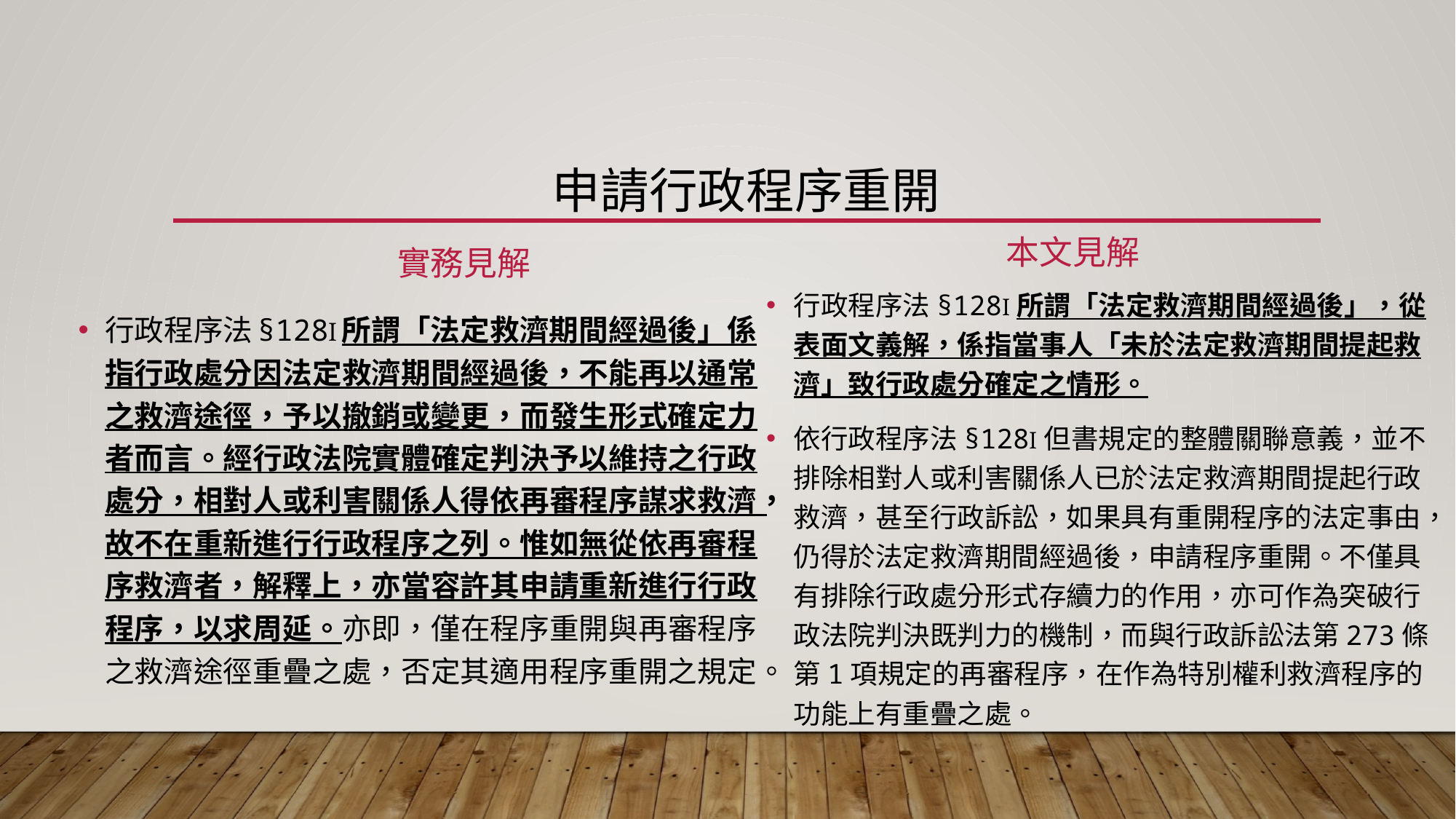

# 申請行政程序重開
本文見解
實務見解
行政程序法§128Ⅰ所謂「法定救濟期間經過後」，從表面文義解，係指當事人「未於法定救濟期間提起救濟」致行政處分確定之情形。
依行政程序法§128Ⅰ但書規定的整體關聯意義，並不排除相對人或利害關係人已於法定救濟期間提起行政救濟，甚至行政訴訟，如果具有重開程序的法定事由，仍得於法定救濟期間經過後，申請程序重開。不僅具有排除行政處分形式存續力的作用，亦可作為突破行政法院判決既判力的機制，而與行政訴訟法第273條第1項規定的再審程序，在作為特別權利救濟程序的功能上有重疊之處。
行政程序法§128Ⅰ所謂「法定救濟期間經過後」係指行政處分因法定救濟期間經過後，不能再以通常之救濟途徑，予以撤銷或變更，而發生形式確定力者而言。經行政法院實體確定判決予以維持之行政處分，相對人或利害關係人得依再審程序謀求救濟，故不在重新進行行政程序之列。惟如無從依再審程序救濟者，解釋上，亦當容許其申請重新進行行政程序，以求周延。亦即，僅在程序重開與再審程序之救濟途徑重疊之處，否定其適用程序重開之規定。